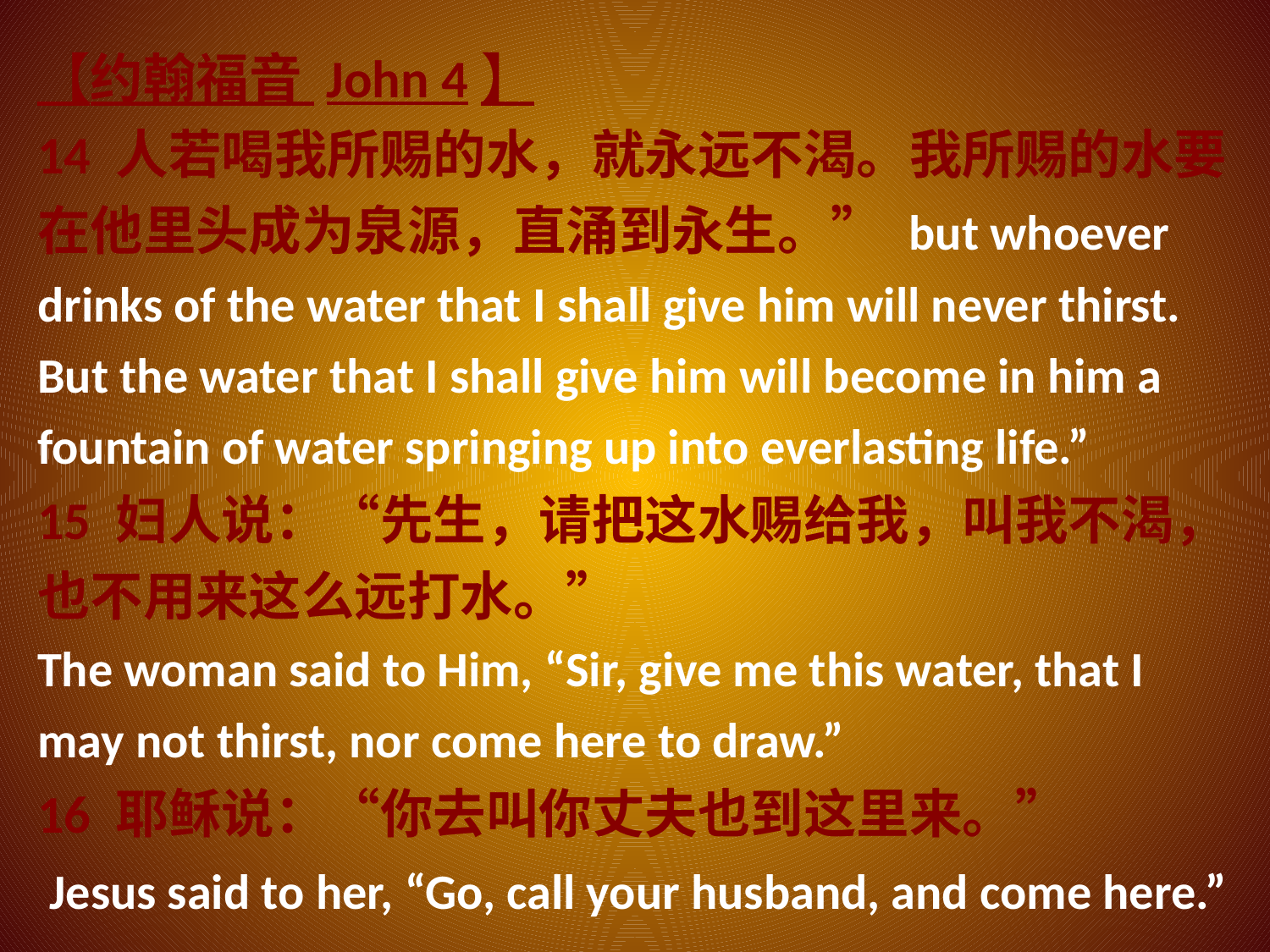

【约翰福音 John 4】
14 人若喝我所赐的水，就永远不渴。我所赐的水要在他里头成为泉源，直涌到永生。” but whoever drinks of the water that I shall give him will never thirst. But the water that I shall give him will become in him a fountain of water springing up into everlasting life.”
15 妇人说：“先生，请把这水赐给我，叫我不渴，也不用来这么远打水。”
The woman said to Him, “Sir, give me this water, that I may not thirst, nor come here to draw.”
16 耶稣说：“你去叫你丈夫也到这里来。”
 Jesus said to her, “Go, call your husband, and come here.”